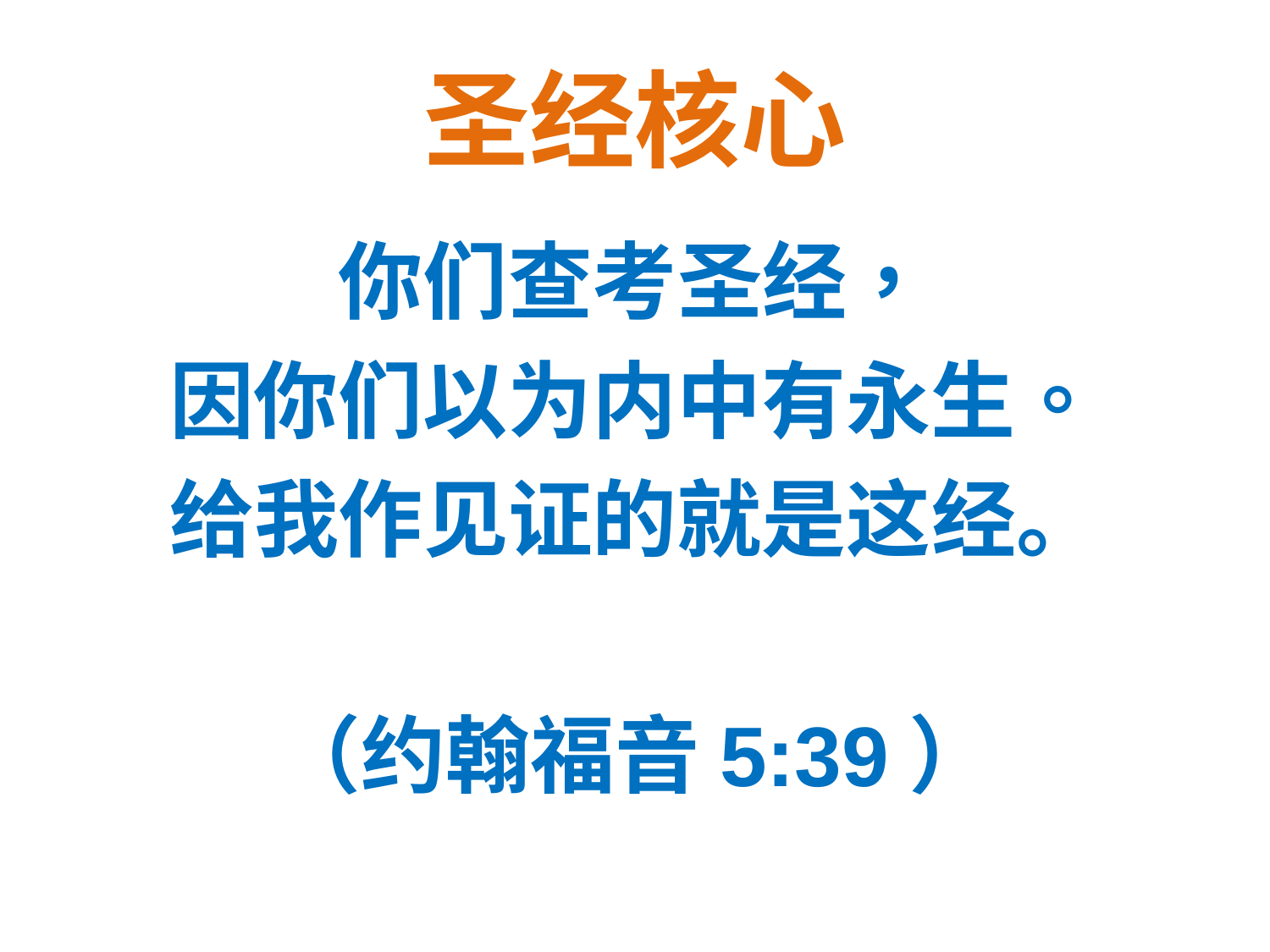

# 圣经核心
你们查考圣经，
因你们以为内中有永生。
给我作见证的就是这经。

（约翰福音5:39）